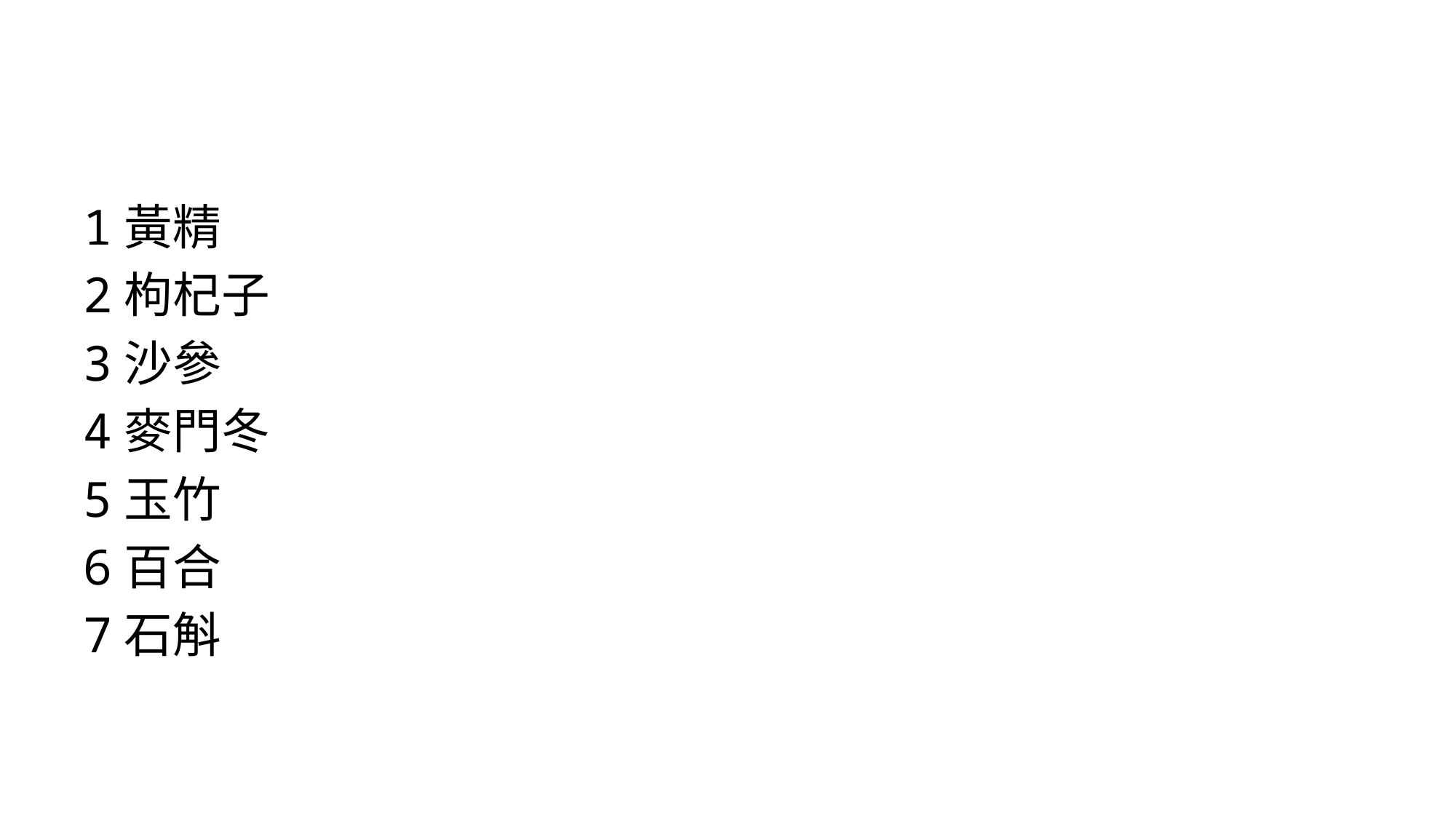

#
1黃精
2枸杞子
3沙參
4麥門冬
5玉竹
6百合
7石斛